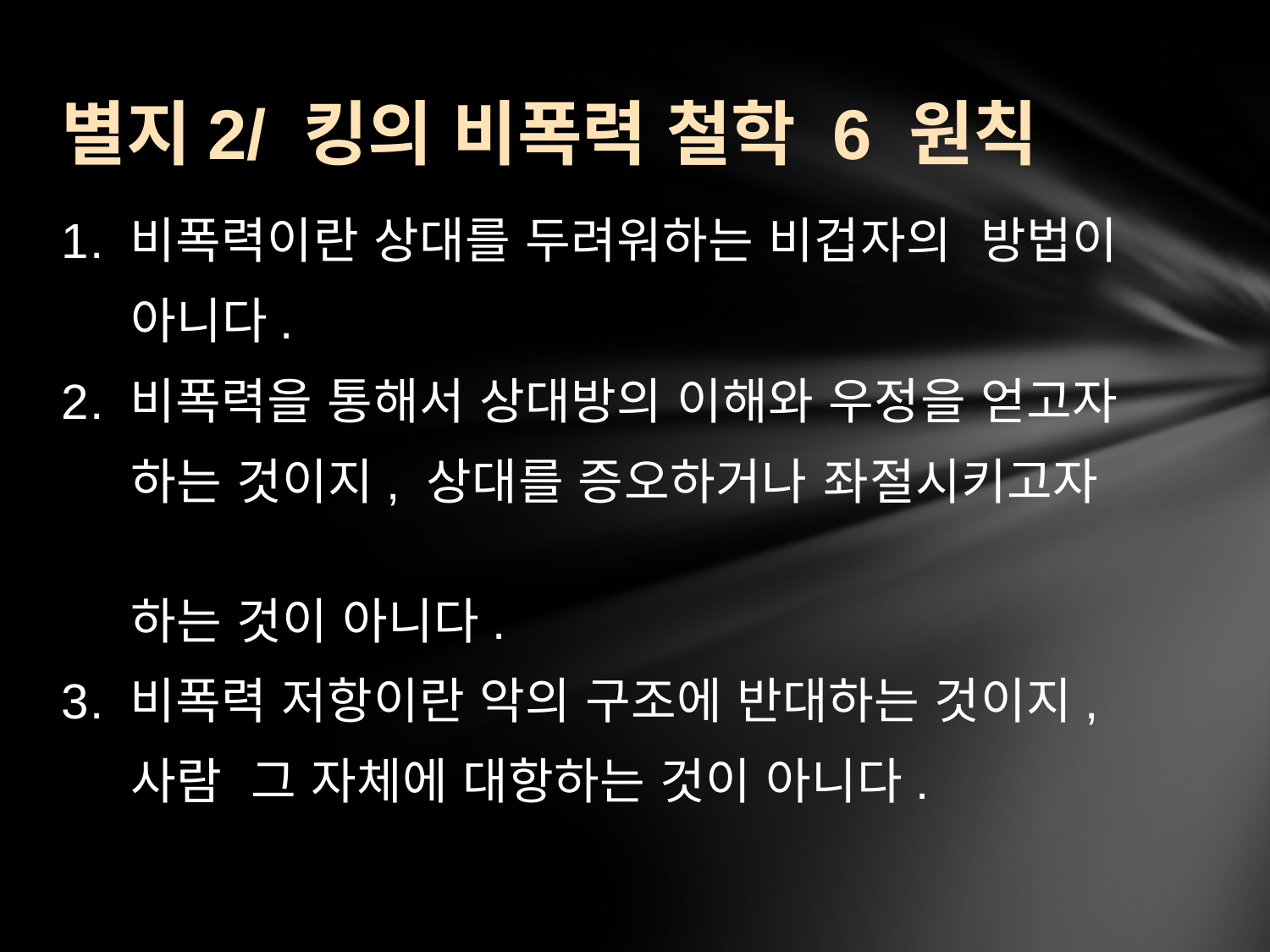

# 별지2/ 킹의 비폭력 철학 6 원칙
1. 비폭력이란 상대를 두려워하는 비겁자의  방법이
    아니다.
2. 비폭력을 통해서 상대방의 이해와 우정을 얻고자
    하는 것이지, 상대를 증오하거나 	좌절시키고자
    하는 것이 아니다.
3. 비폭력 저항이란 악의 구조에 반대하는 것이지,
    사람  그 자체에 대항하는 것이 아니다.